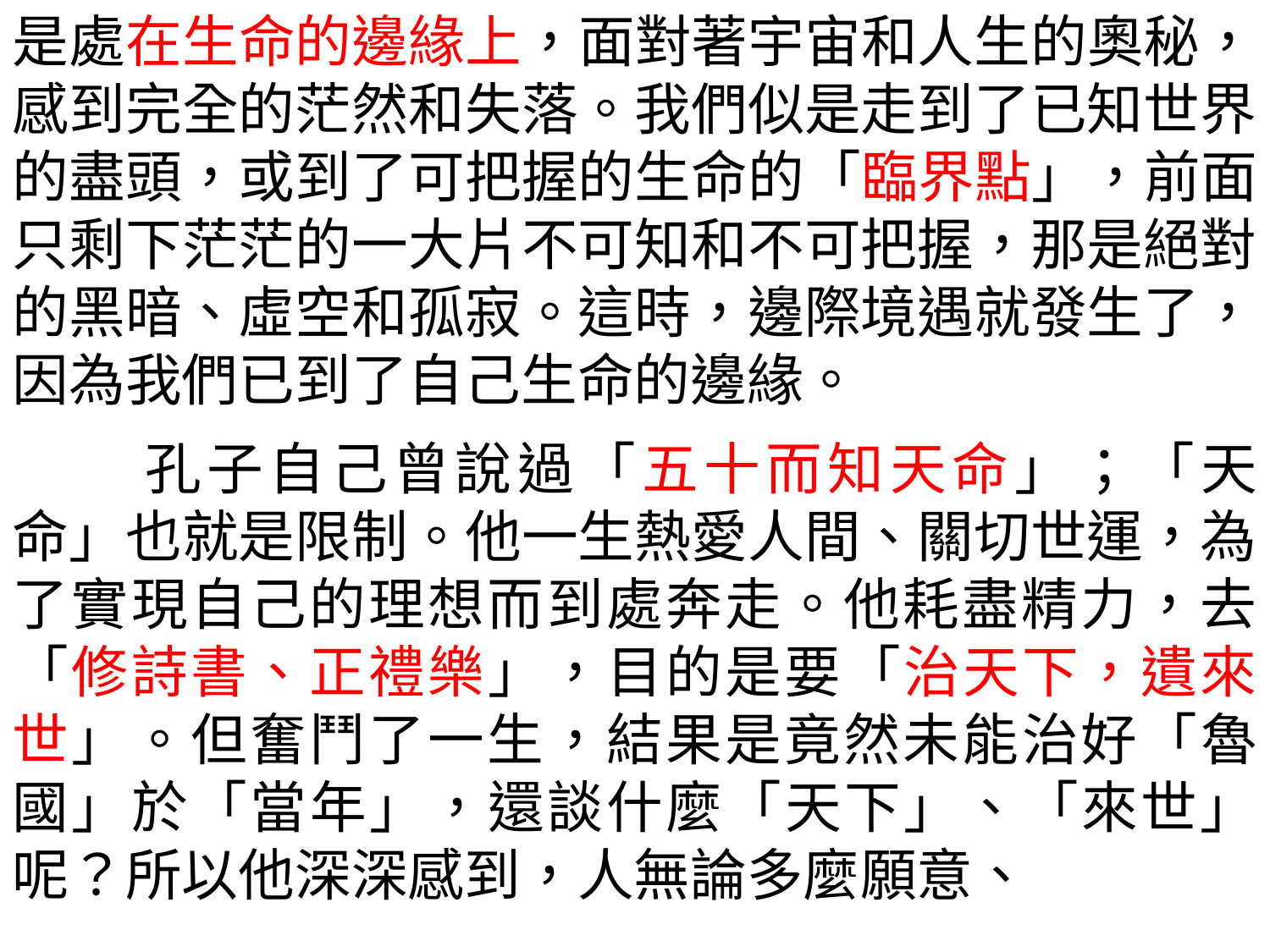

是處在生命的邊緣上，面對著宇宙和人生的奧秘，感到完全的茫然和失落。我們似是走到了已知世界的盡頭，或到了可把握的生命的「臨界點」，前面只剩下茫茫的一大片不可知和不可把握，那是絕對的黑暗、虛空和孤寂。這時，邊際境遇就發生了，因為我們已到了自己生命的邊緣。
	孔子自己曾說過「五十而知天命」；「天命」也就是限制。他一生熱愛人間、關切世運，為了實現自己的理想而到處奔走。他耗盡精力，去「修詩書、正禮樂」，目的是要「治天下，遺來世」。但奮鬥了一生，結果是竟然未能治好「魯國」於「當年」，還談什麼「天下」、「來世」呢？所以他深深感到，人無論多麼願意、